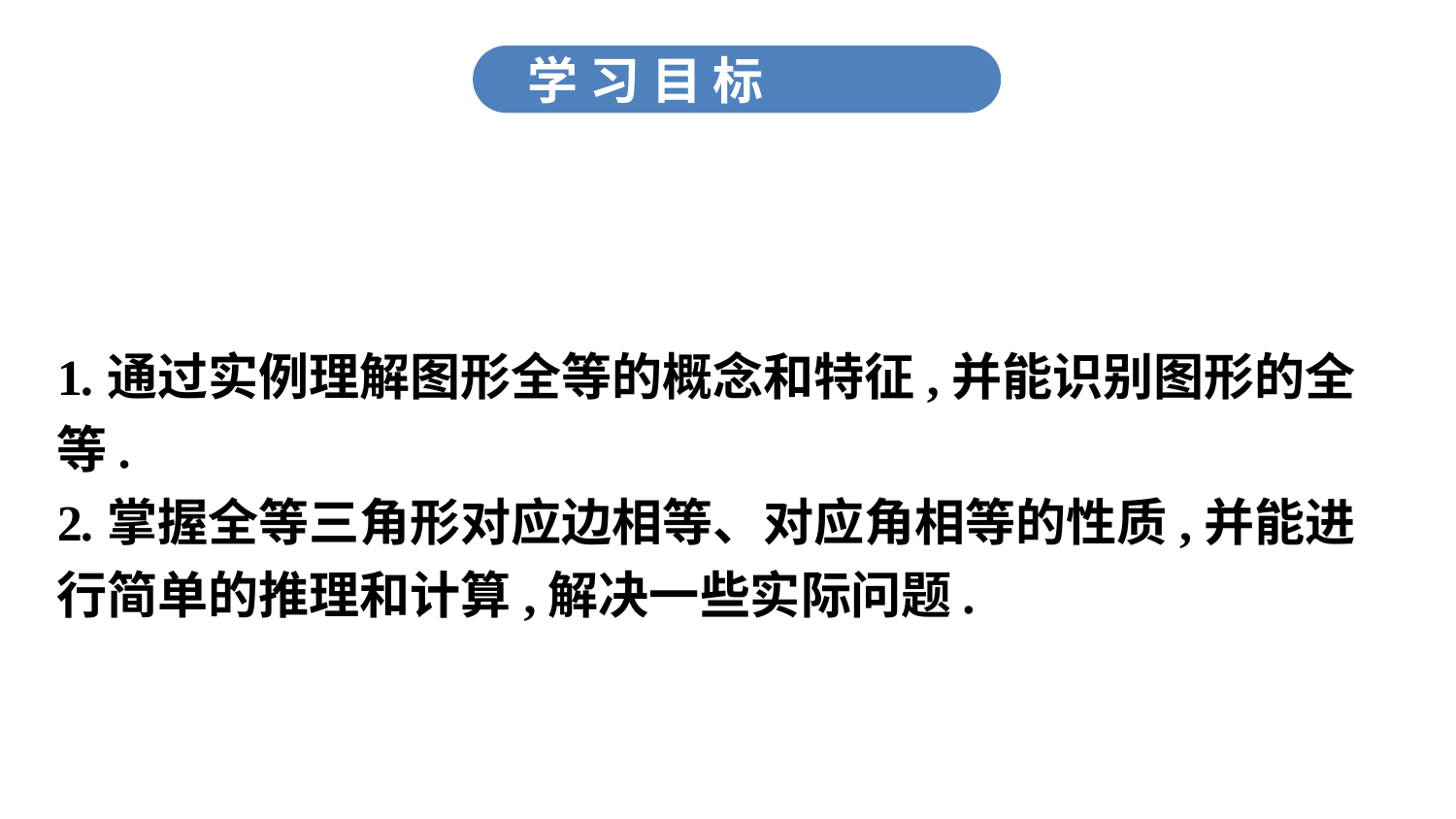

学 习 目 标
1.通过实例理解图形全等的概念和特征,并能识别图形的全等.
2.掌握全等三角形对应边相等、对应角相等的性质,并能进行简单的推理和计算,解决一些实际问题.